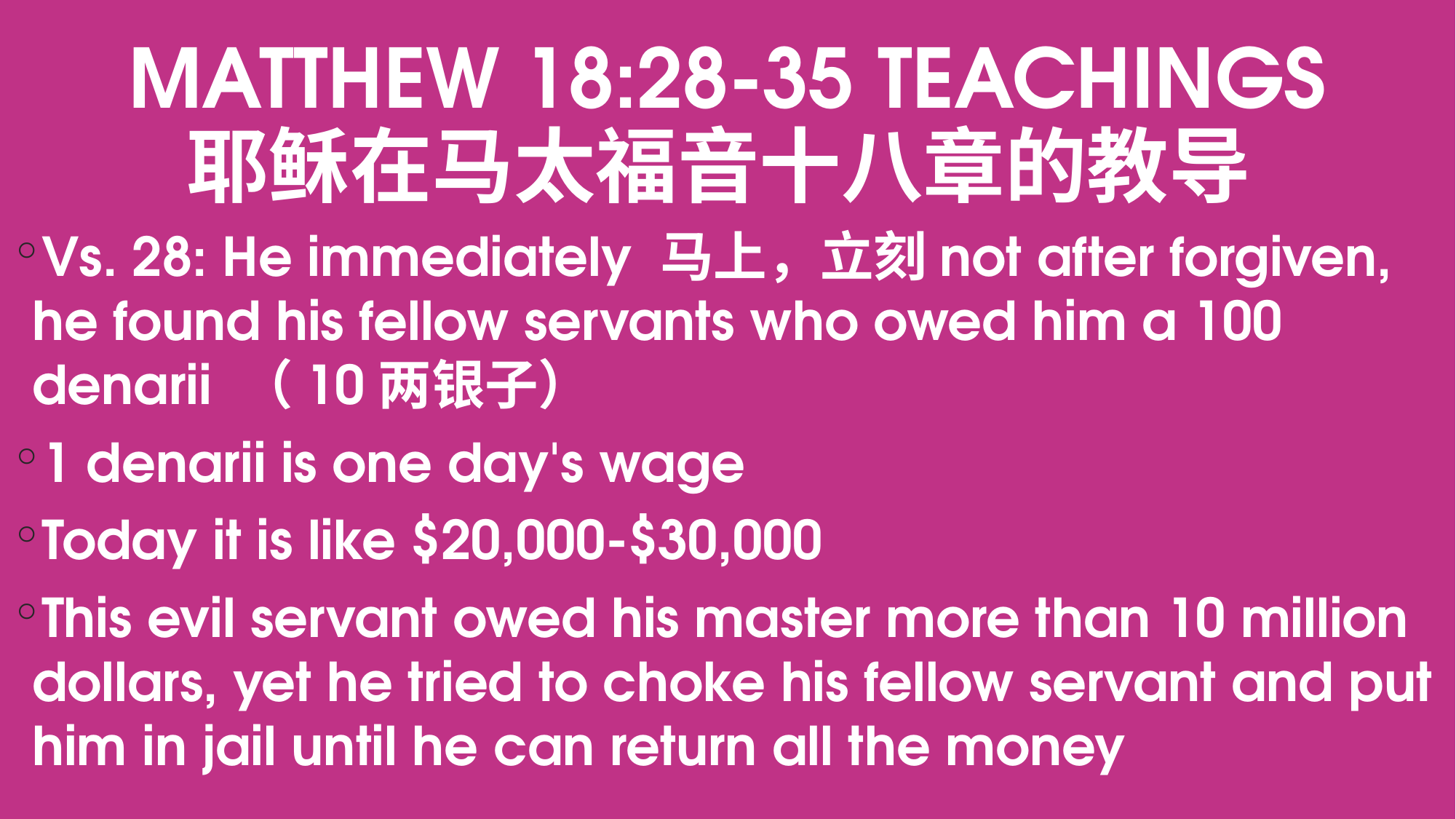

# MATTHEW 18:28-35 TEACHINGS 耶稣在马太福音十八章的教导
Vs. 28: He immediately 马上，立刻not after forgiven, he found his fellow servants who owed him a 100 denarii （10两银子）
1 denarii is one day's wage
Today it is like $20,000-$30,000
This evil servant owed his master more than 10 million dollars, yet he tried to choke his fellow servant and put him in jail until he can return all the money